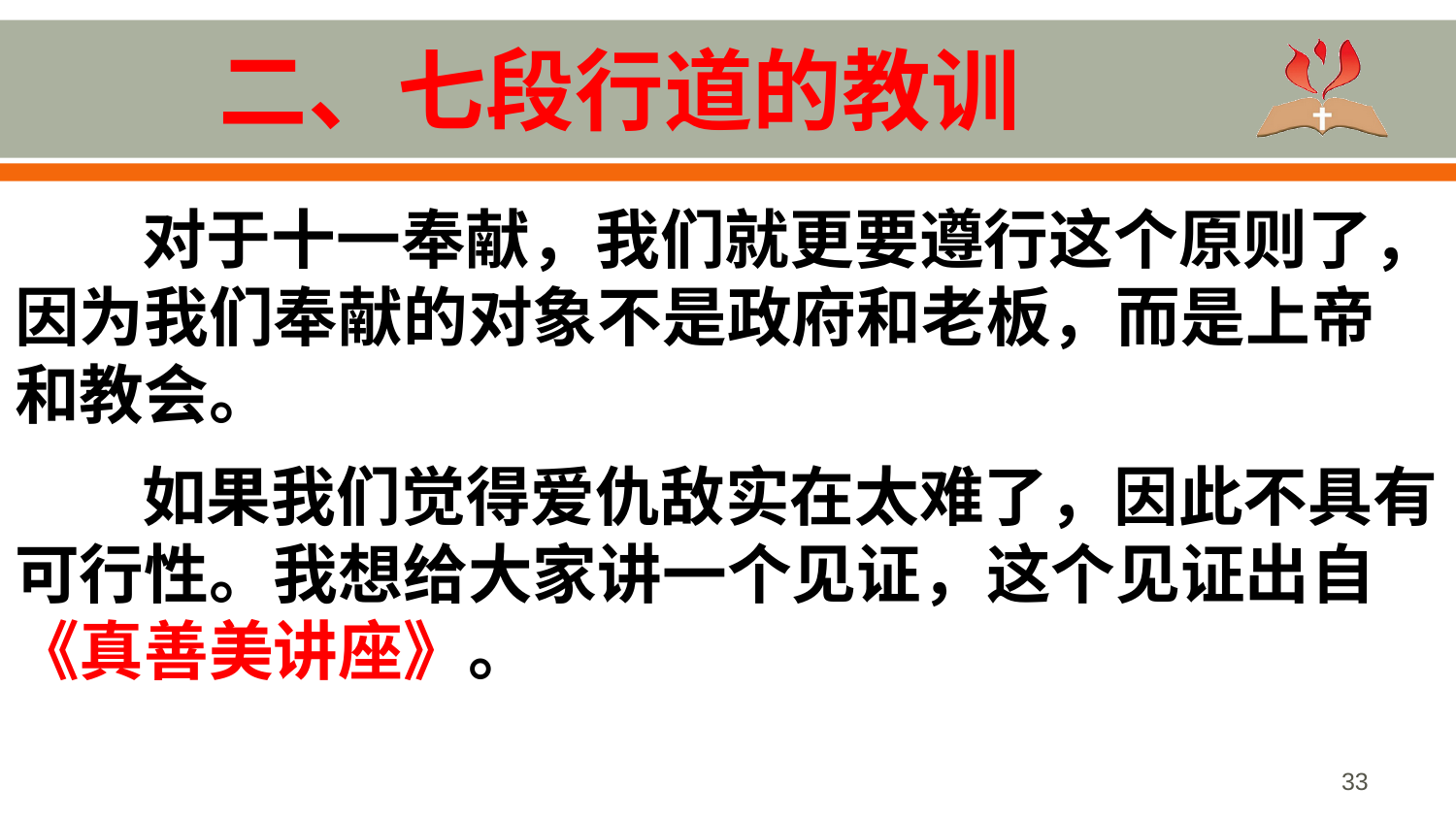

# 二、七段行道的教训
对于十一奉献，我们就更要遵行这个原则了，因为我们奉献的对象不是政府和老板，而是上帝和教会。
如果我们觉得爱仇敌实在太难了，因此不具有可行性。我想给大家讲一个见证，这个见证出自 《真善美讲座》。

33